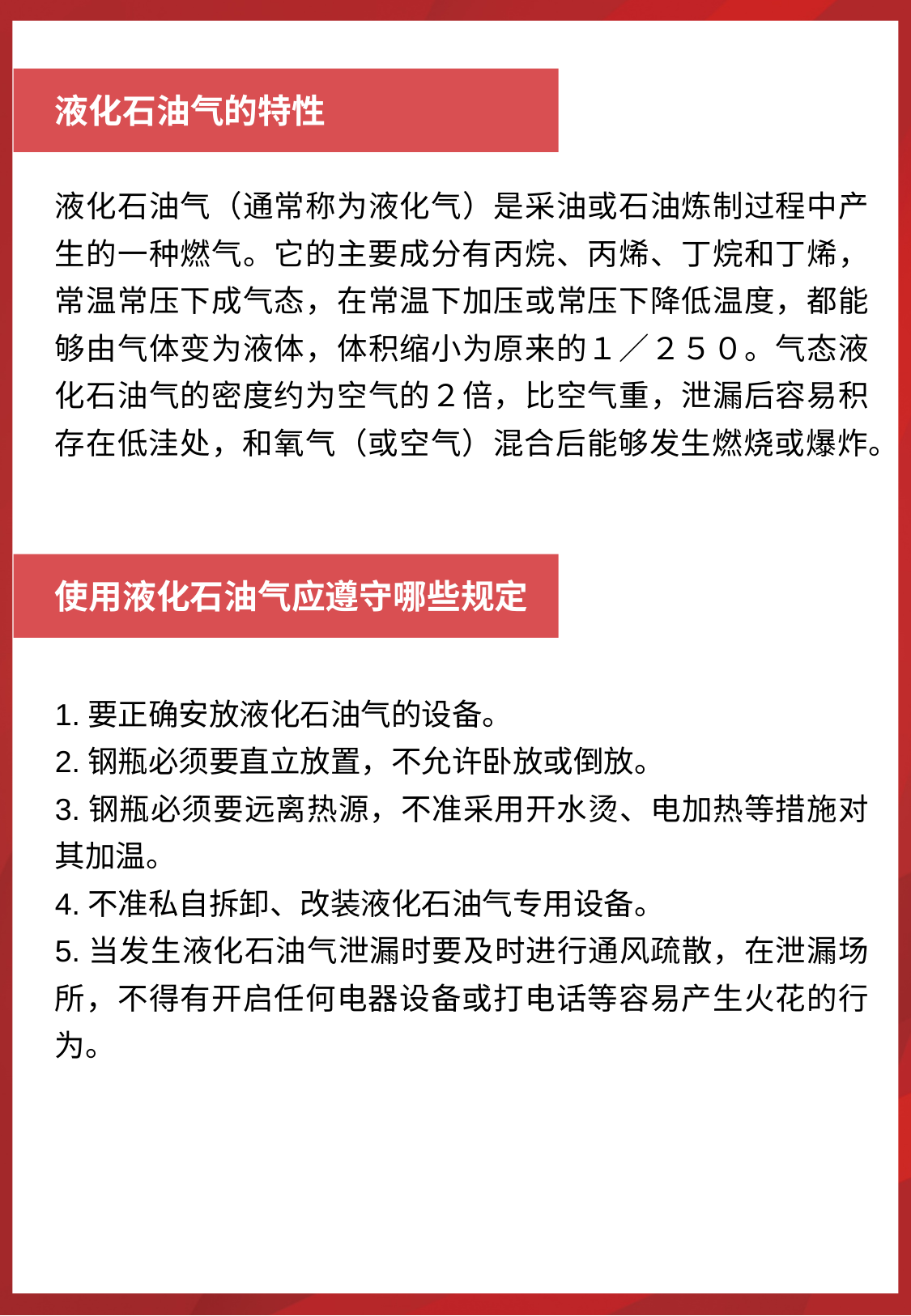

液化石油气的特性
液化石油气（通常称为液化气）是采油或石油炼制过程中产生的一种燃气。它的主要成分有丙烷、丙烯、丁烷和丁烯，常温常压下成气态，在常温下加压或常压下降低温度，都能够由气体变为液体，体积缩小为原来的１／２５０。气态液化石油气的密度约为空气的２倍，比空气重，泄漏后容易积存在低洼处，和氧气（或空气）混合后能够发生燃烧或爆炸。

使用液化石油气应遵守哪些规定
1.要正确安放液化石油气的设备。
2.钢瓶必须要直立放置，不允许卧放或倒放。
3.钢瓶必须要远离热源，不准采用开水烫、电加热等措施对其加温。
4.不准私自拆卸、改装液化石油气专用设备。
5.当发生液化石油气泄漏时要及时进行通风疏散，在泄漏场所，不得有开启任何电器设备或打电话等容易产生火花的行为。